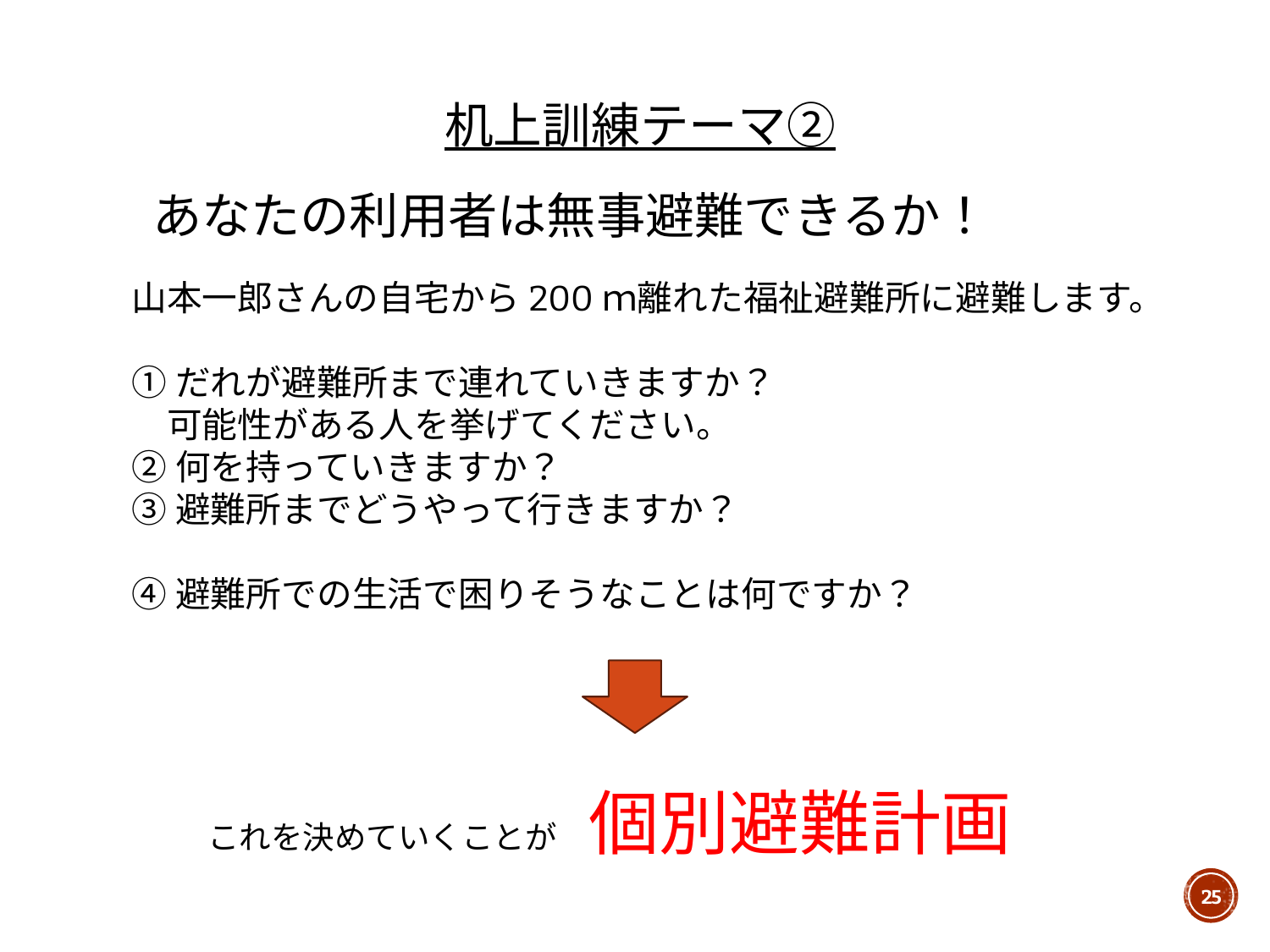

# 机上訓練テーマ②
あなたの利用者は無事避難できるか！
山本一郎さんの自宅から200ｍ離れた福祉避難所に避難します。

①だれが避難所まで連れていきますか？
　可能性がある人を挙げてください。
②何を持っていきますか？
③避難所までどうやって行きますか？

④避難所での生活で困りそうなことは何ですか？

これを決めていくことが　個別避難計画
25